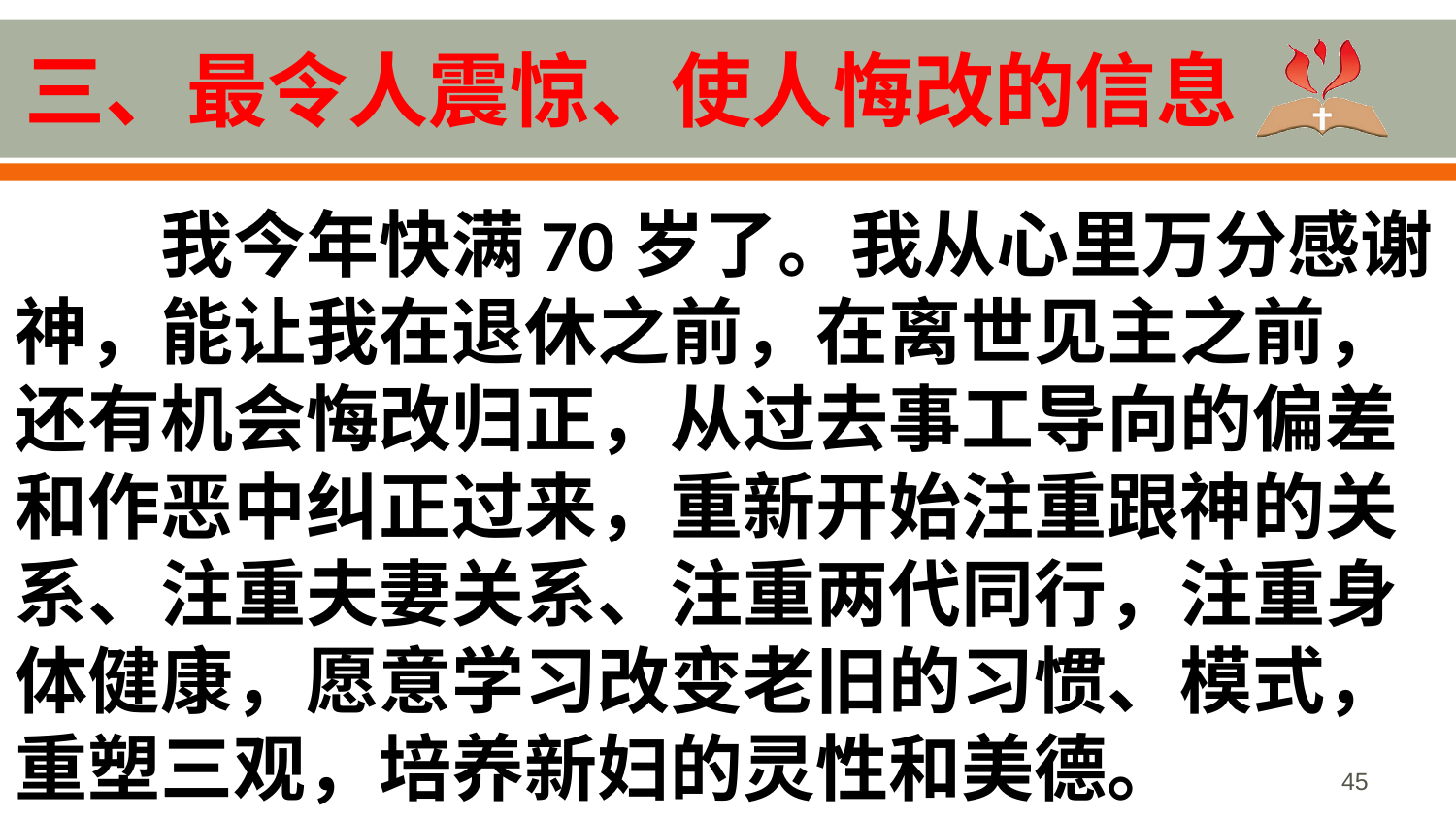

# 三、最令人震惊、使人悔改的信息
我今年快满70岁了。我从心里万分感谢神，能让我在退休之前，在离世见主之前，还有机会悔改归正，从过去事工导向的偏差和作恶中纠正过来，重新开始注重跟神的关系、注重夫妻关系、注重两代同行，注重身体健康，愿意学习改变老旧的习惯、模式，重塑三观，培养新妇的灵性和美德。

45